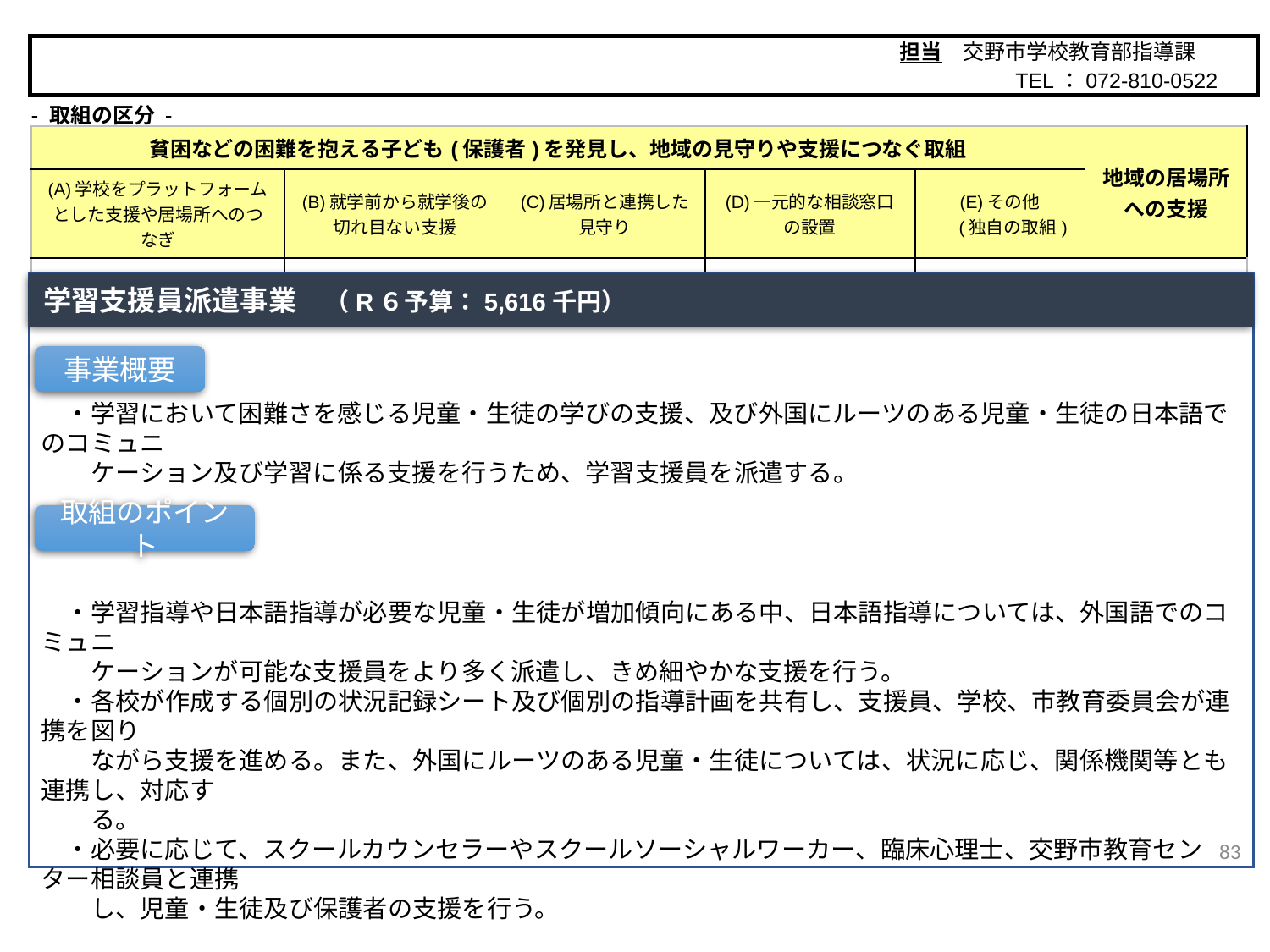

担当　交野市学校教育部指導課
　　　　　 TEL：072-810-0522

交野市
- 取組の区分 -
| 貧困などの困難を抱える子ども(保護者)を発見し、地域の見守りや支援につなぐ取組 |  |  |  |  | 地域の居場所 への支援 |
| --- | --- | --- | --- | --- | --- |
| (A)学校をプラットフォームとした支援や居場所へのつなぎ | (B)就学前から就学後の 切れ目ない支援 | (C)居場所と連携した 見守り | (D)一元的な相談窓口 の設置 | (E)その他 　 (独自の取組) |  |
| ○ |  |  |  |  |  |

　・学習において困難さを感じる児童・生徒の学びの支援、及び外国にルーツのある児童・生徒の日本語でのコミュニ
　　ケーション及び学習に係る支援を行うため、学習支援員を派遣する。

　・学習指導や日本語指導が必要な児童・生徒が増加傾向にある中、日本語指導については、外国語でのコミュニ
　　ケーションが可能な支援員をより多く派遣し、きめ細やかな支援を行う。
　・各校が作成する個別の状況記録シート及び個別の指導計画を共有し、支援員、学校、市教育委員会が連携を図り
　　ながら支援を進める。また、外国にルーツのある児童・生徒については、状況に応じ、関係機関等とも連携し、対応す
　　る。
　・必要に応じて、スクールカウンセラーやスクールソーシャルワーカー、臨床心理士、交野市教育センター相談員と連携
　　し、児童・生徒及び保護者の支援を行う。

学習支援員派遣事業　（R６予算：5,616千円）
事業概要
取組のポイント
83